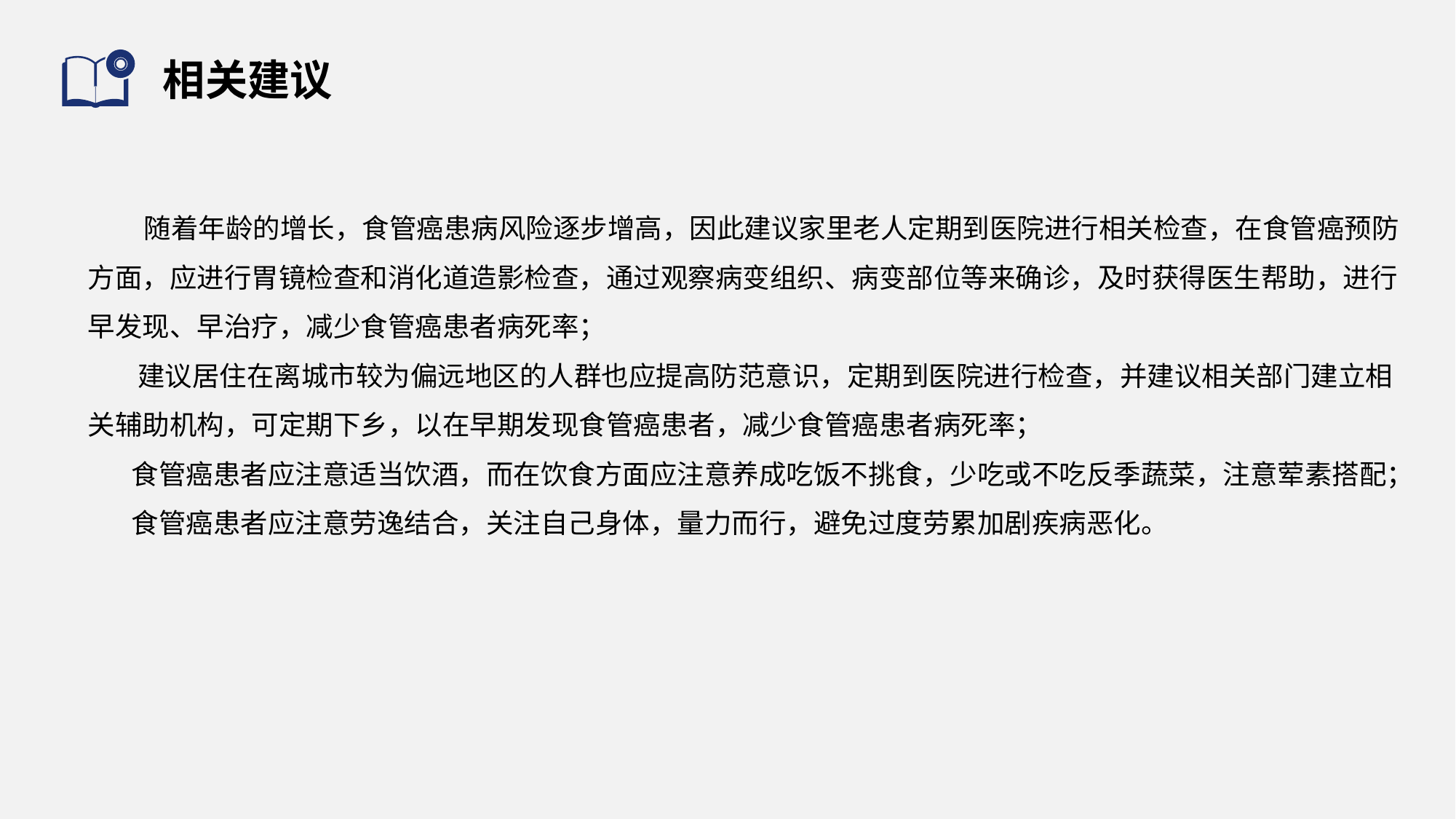

# 相关建议
        随着年龄的增长，食管癌患病风险逐步增高，因此建议家里老人定期到医院进行相关检查，在食管癌预防方面，应进行胃镜检查和消化道造影检查，通过观察病变组织、病变部位等来确诊，及时获得医生帮助，进行早发现、早治疗，减少食管癌患者病死率；
       建议居住在离城市较为偏远地区的人群也应提高防范意识，定期到医院进行检查，并建议相关部门建立相关辅助机构，可定期下乡，以在早期发现食管癌患者，减少食管癌患者病死率；
      食管癌患者应注意适当饮酒，而在饮食方面应注意养成吃饭不挑食，少吃或不吃反季蔬菜，注意荤素搭配；
      食管癌患者应注意劳逸结合，关注自己身体，量力而行，避免过度劳累加剧疾病恶化。